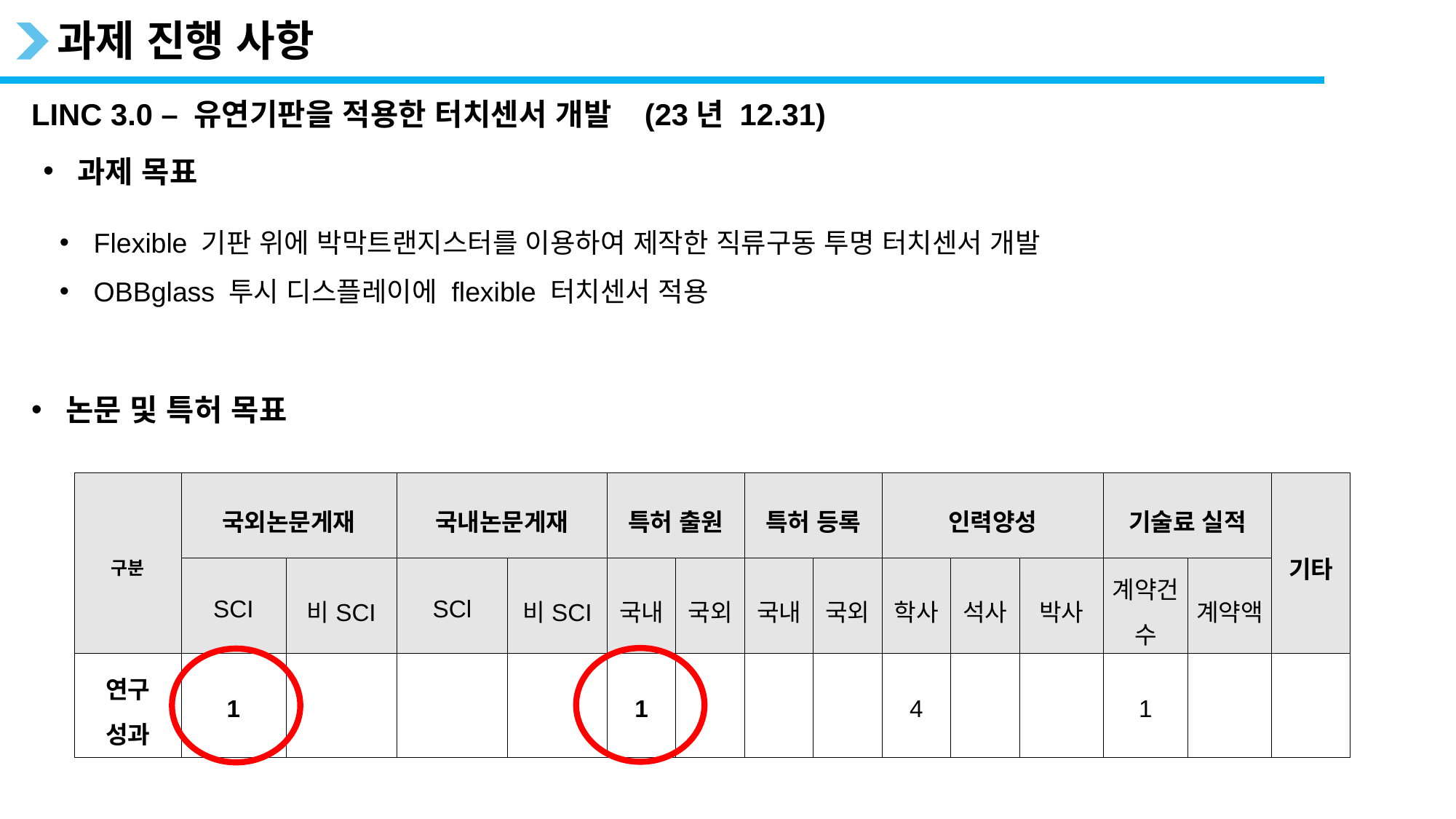

과제 진행 사항

LINC 3.0 – 유연기판을 적용한 터치센서 개발   (23년 12.31)
과제 목표
Flexible 기판 위에 박막트랜지스터를 이용하여 제작한 직류구동 투명 터치센서 개발
OBBglass 투시 디스플레이에 flexible 터치센서 적용
논문 및 특허 목표
| 구분 | 국외논문게재 |  | 국내논문게재 |  | 특허 출원 |  | 특허 등록 |  | 인력양성 |  |  | 기술료 실적 |  | 기타 |
| --- | --- | --- | --- | --- | --- | --- | --- | --- | --- | --- | --- | --- | --- | --- |
|  | SCI | 비SCI | SCl | 비SCI | 국내 | 국외 | 국내 | 국외 | 학사 | 석사 | 박사 | 계약건수 | 계약액 |  |
| 연구 성과 | 1 |  |  |  | 1 |  |  |  | 4 |  |  | 1 |  |  |